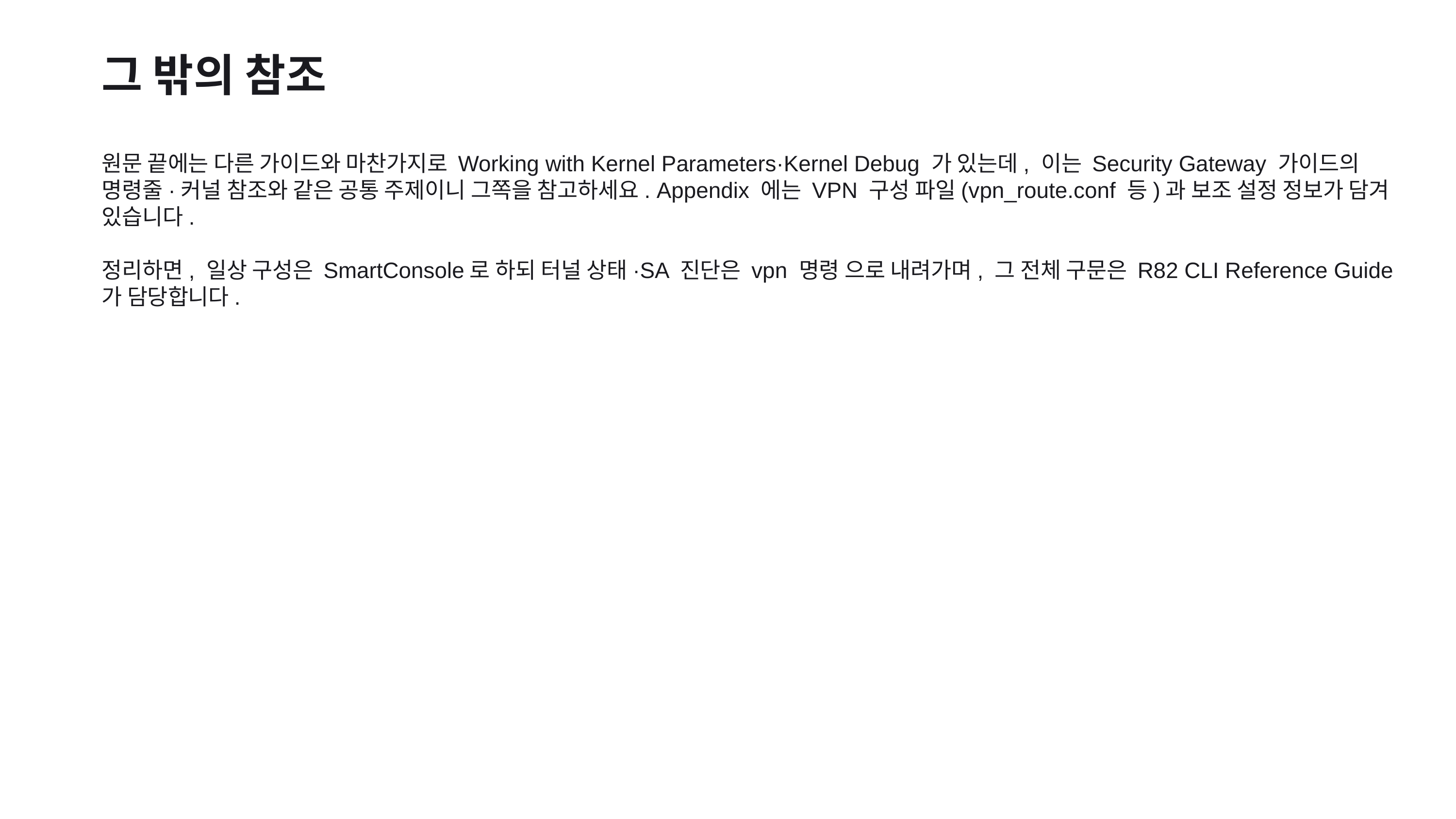

그 밖의 참조
원문 끝에는 다른 가이드와 마찬가지로 Working with Kernel Parameters·Kernel Debug 가 있는데, 이는 Security Gateway 가이드의 명령줄·커널 참조와 같은 공통 주제이니 그쪽을 참고하세요. Appendix 에는 VPN 구성 파일(vpn_route.conf 등)과 보조 설정 정보가 담겨 있습니다.

정리하면, 일상 구성은 SmartConsole로 하되 터널 상태·SA 진단은 vpn 명령 으로 내려가며, 그 전체 구문은 R82 CLI Reference Guide 가 담당합니다.